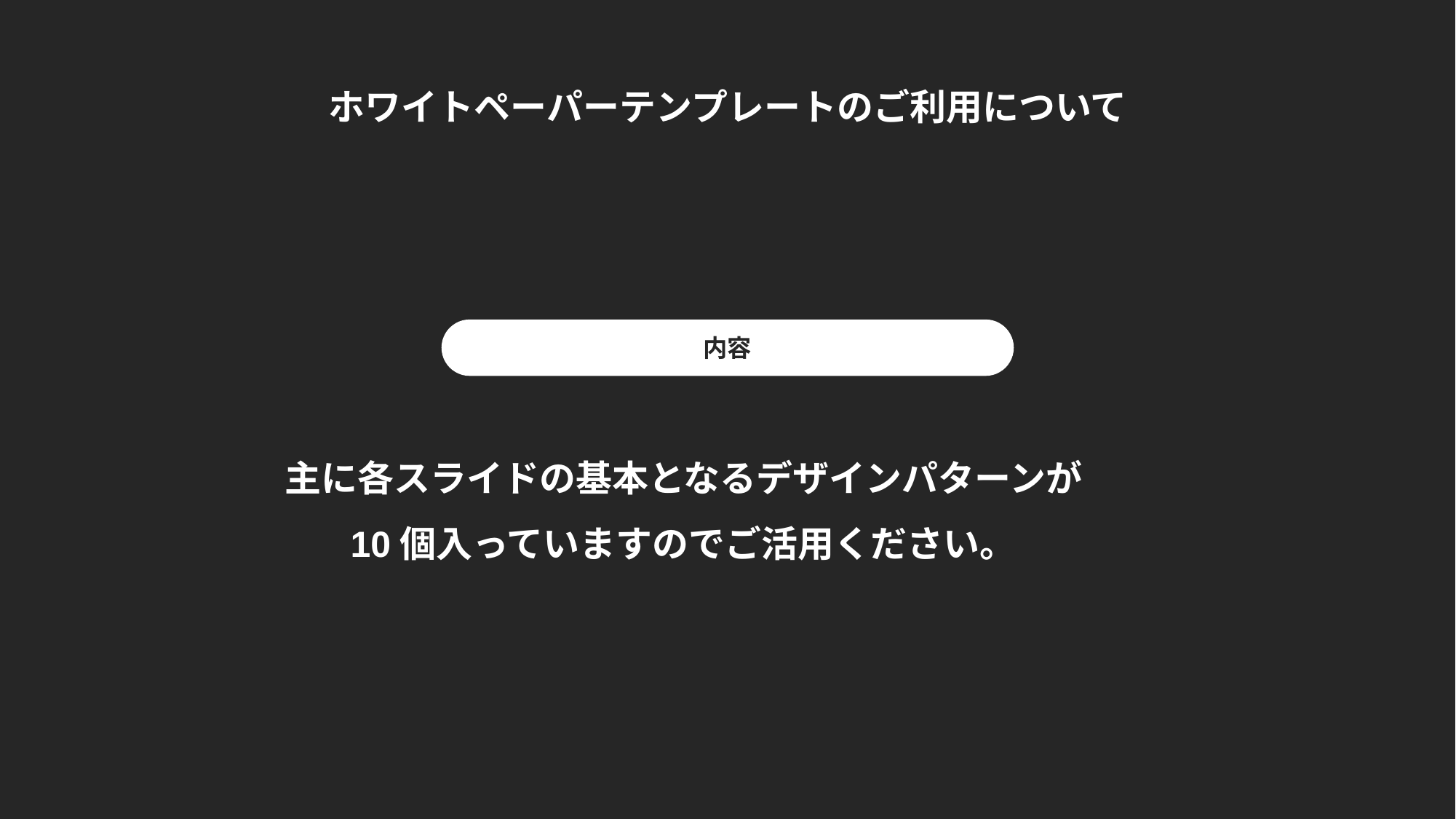

ホワイトペーパーテンプレートのご利用について
内容
主に各スライドの基本となるデザインパターンが
10個入っていますのでご活用ください。